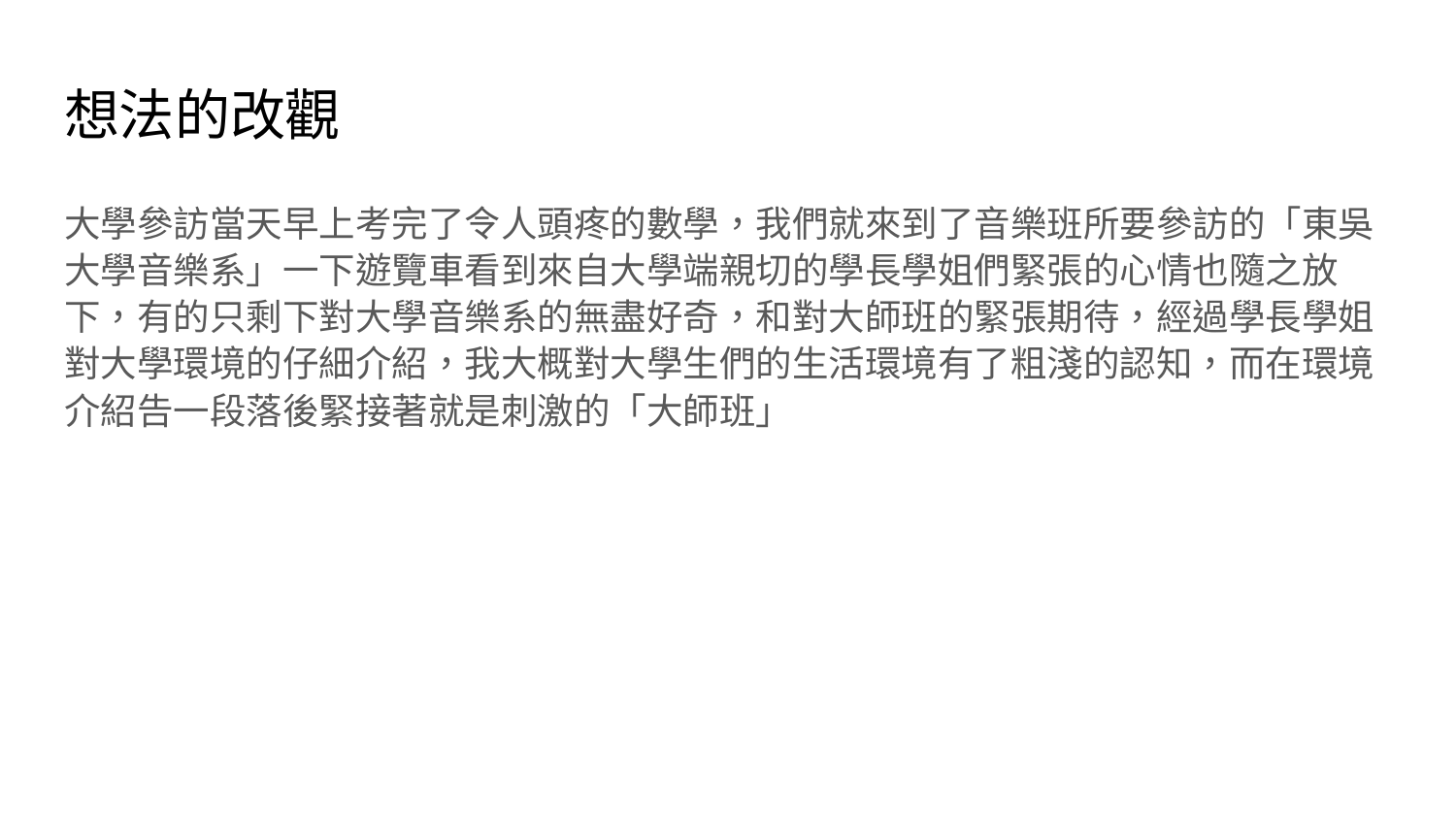

# 想法的改觀
大學參訪當天早上考完了令人頭疼的數學，我們就來到了音樂班所要參訪的「東吳大學音樂系」一下遊覽車看到來自大學端親切的學長學姐們緊張的心情也隨之放下，有的只剩下對大學音樂系的無盡好奇，和對大師班的緊張期待，經過學長學姐對大學環境的仔細介紹，我大概對大學生們的生活環境有了粗淺的認知，而在環境介紹告一段落後緊接著就是刺激的「大師班」